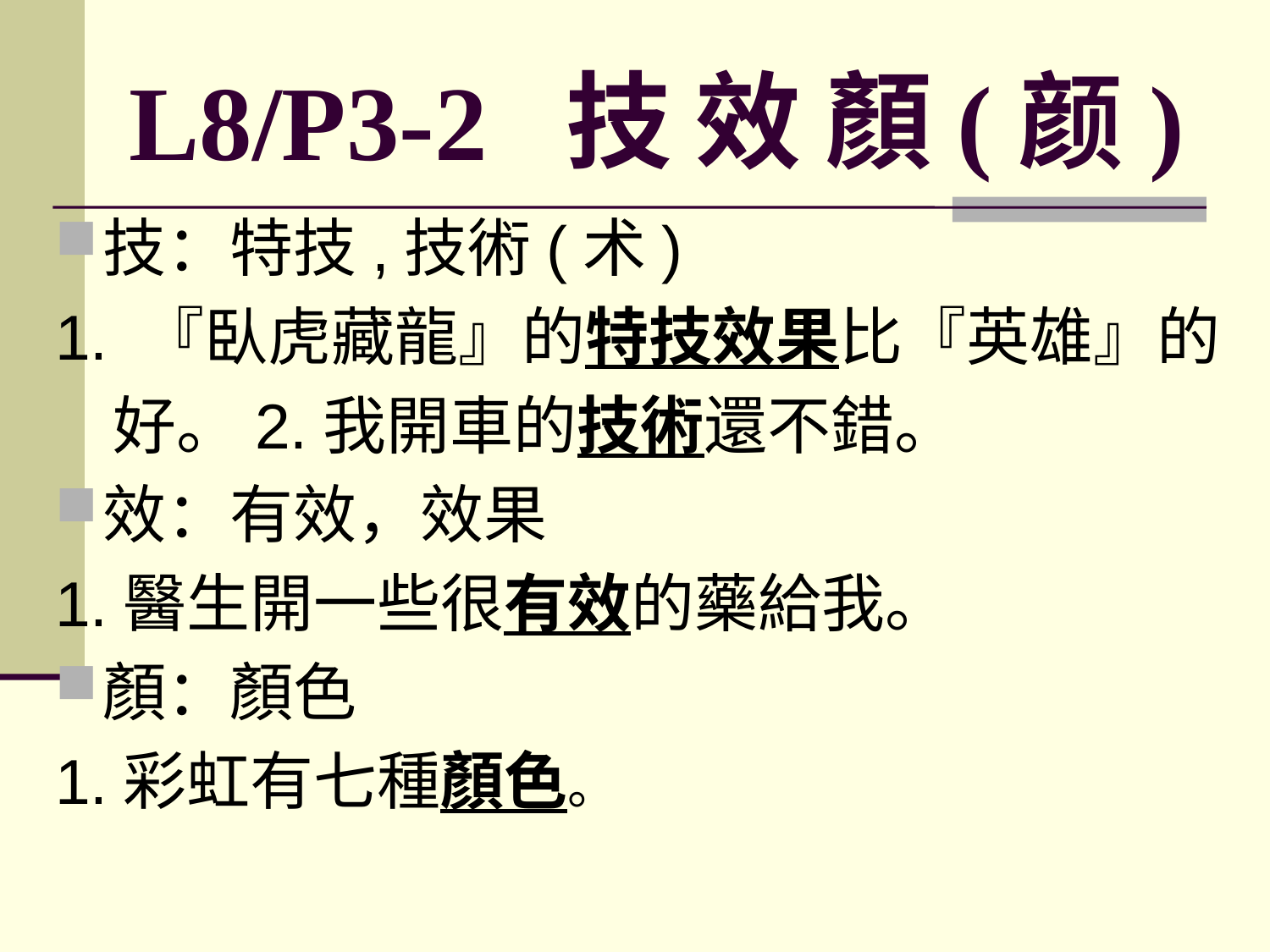

# L8/P3-2  技 效 顏(颜)
技：特技,技術(术)
1. 『臥虎藏龍』的特技效果比『英雄』的
   好。2.我開車的技術還不錯。
效：有效，效果
1.醫生開一些很有效的藥給我。
顏：顏色
1.彩虹有七種顏色。